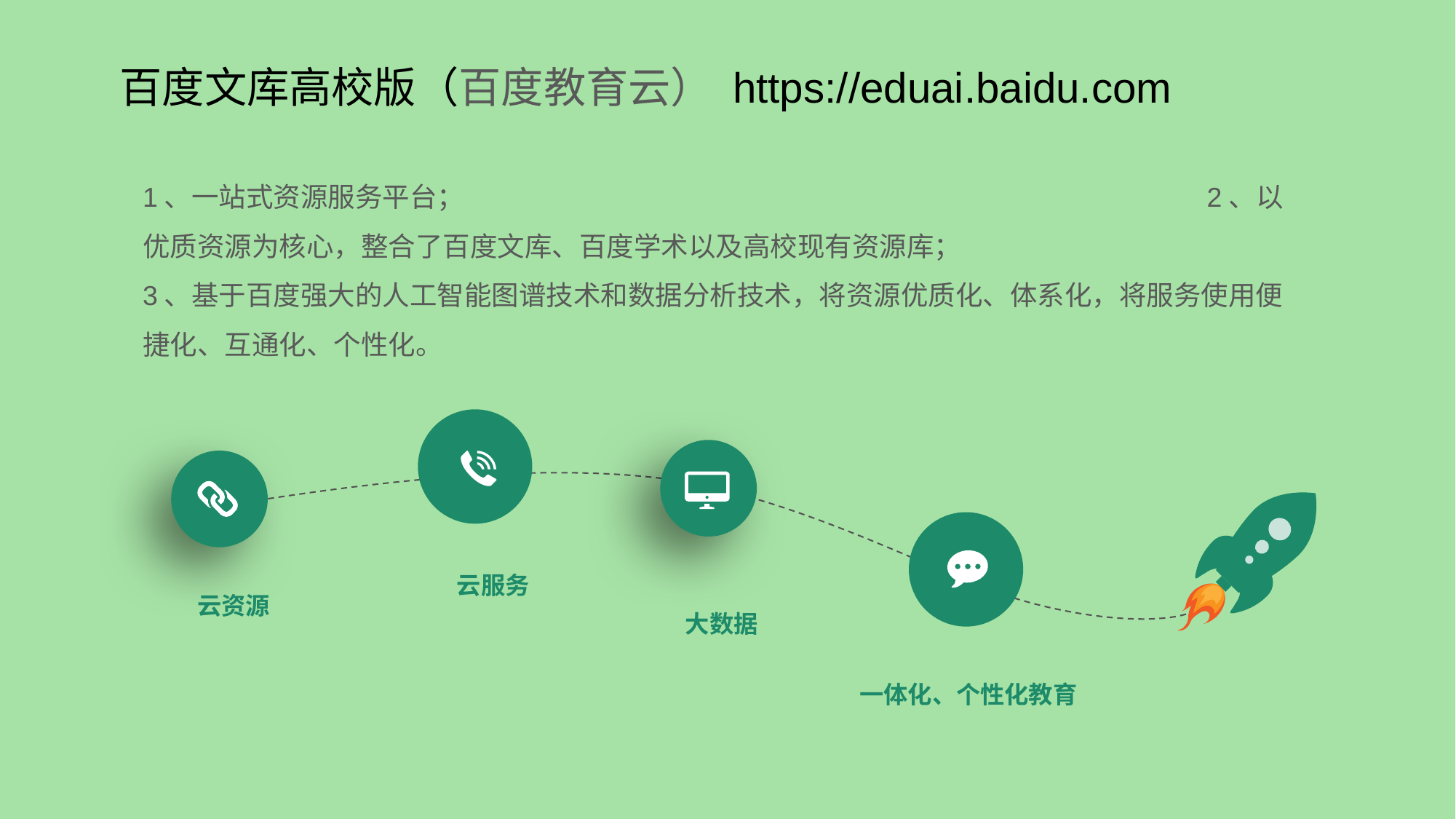

百度文库高校版（百度教育云） https://eduai.baidu.com
1、一站式资源服务平台；                                                                                                                       2、以优质资源为核心，整合了百度文库、百度学术以及高校现有资源库；
3、基于百度强大的人工智能图谱技术和数据分析技术，将资源优质化、体系化，将服务使用便捷化、互通化、个性化。

云服务
云资源
大数据
一体化、个性化教育